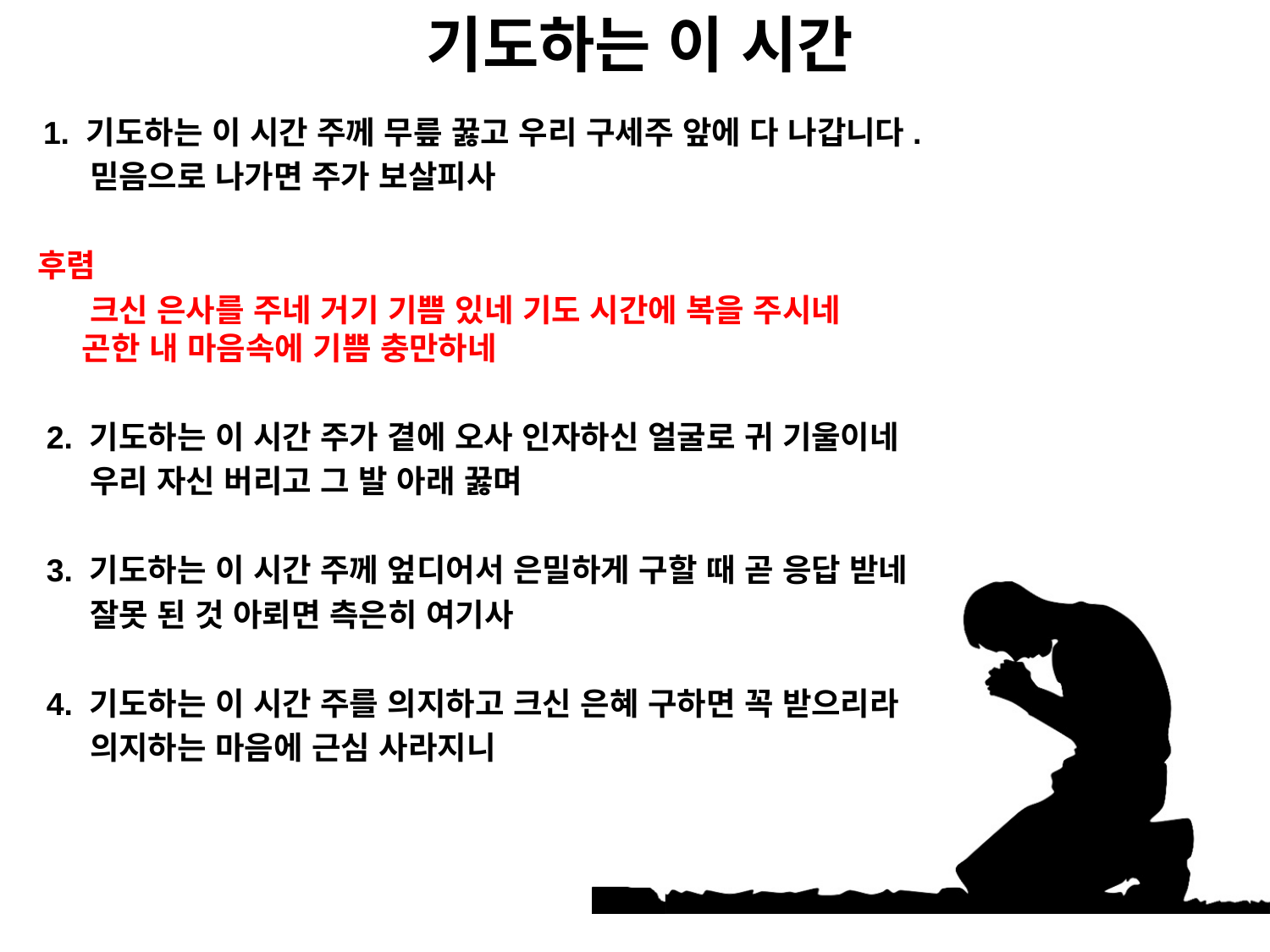

# 기도하는 이 시간
 1. 기도하는 이 시간 주께 무릎 꿇고 우리 구세주 앞에 다 나갑니다.
     믿음으로 나가면 주가 보살피사

후렴
     크신 은사를 주네 거기 기쁨 있네 기도 시간에 복을 주시네
     곤한 내 마음속에 기쁨 충만하네

 2. 기도하는 이 시간 주가 곁에 오사 인자하신 얼굴로 귀 기울이네
     우리 자신 버리고 그 발 아래 꿇며

 3. 기도하는 이 시간 주께 엎디어서 은밀하게 구할 때 곧 응답 받네
     잘못 된 것 아뢰면 측은히 여기사

 4. 기도하는 이 시간 주를 의지하고 크신 은혜 구하면 꼭 받으리라
     의지하는 마음에 근심 사라지니